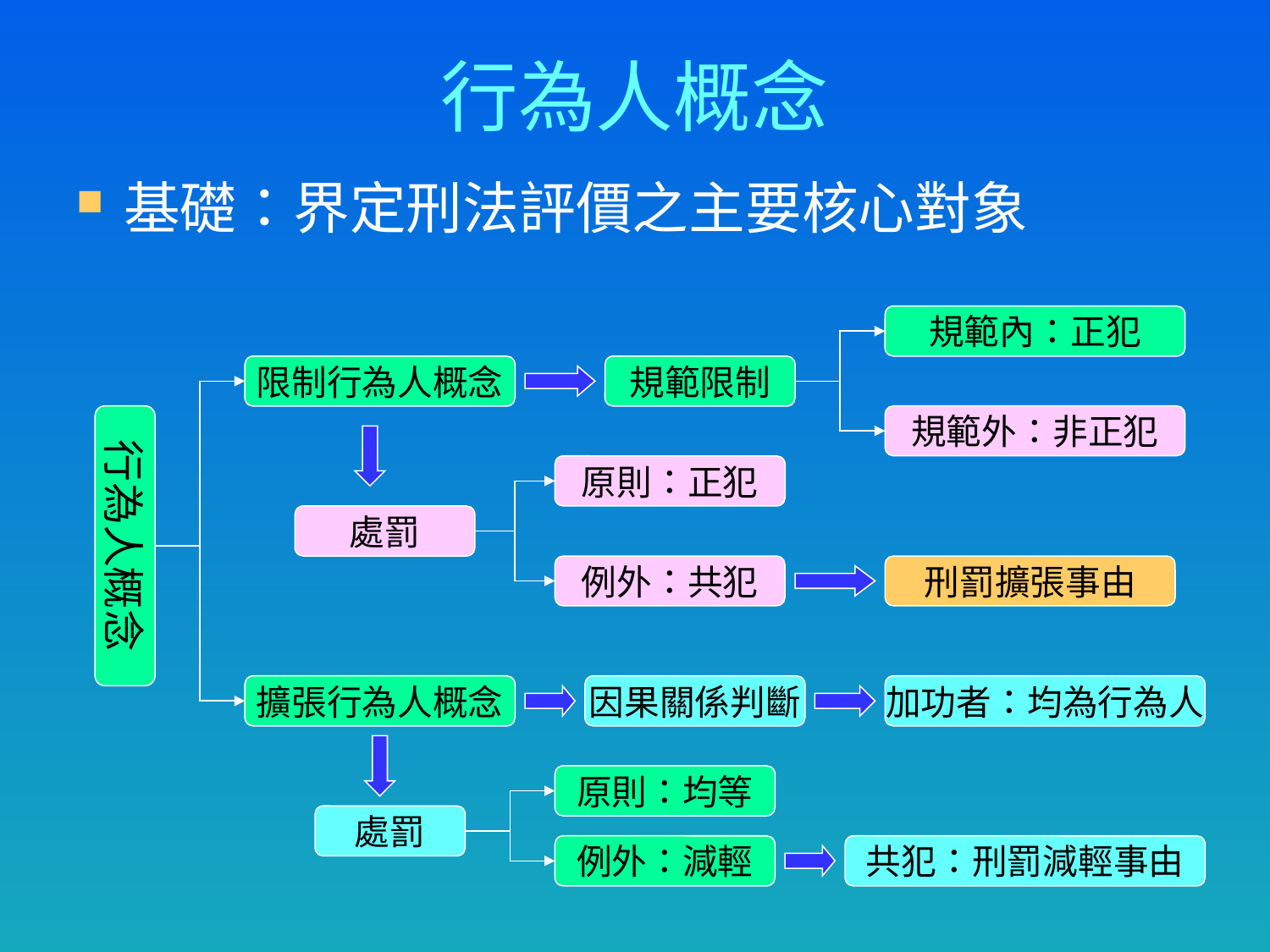

# 行為人概念
基礎：界定刑法評價之主要核心對象
規範內：正犯
限制行為人概念
規範限制

行為人概念
規範外：非正犯

原則：正犯
處罰
例外：共犯
刑罰擴張事由

擴張行為人概念
因果關係判斷
加功者：均為行為人

原則：均等
處罰
例外：減輕
共犯：刑罰減輕事由